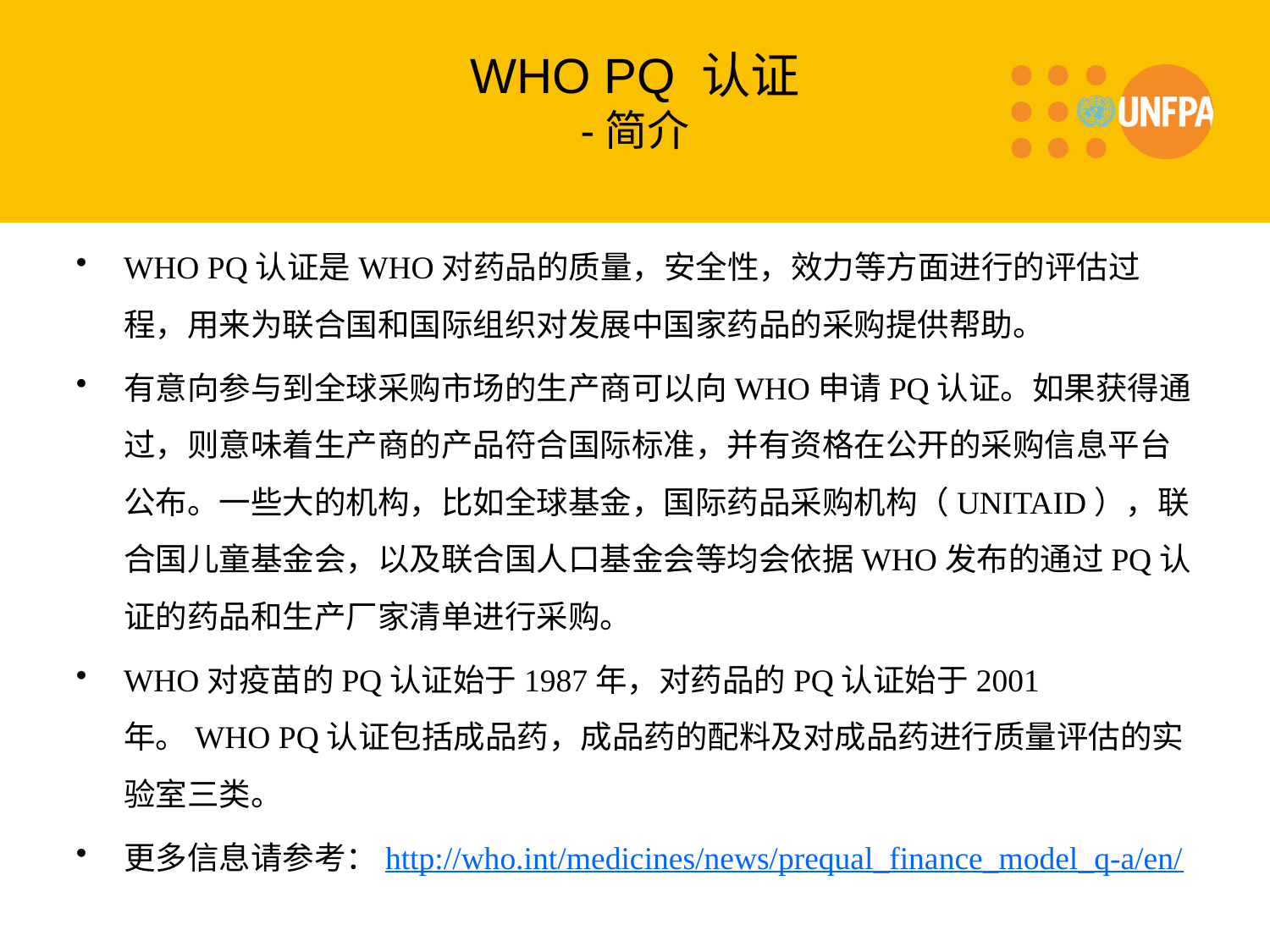

# WHO PQ 认证 -简介
WHO PQ认证是WHO对药品的质量，安全性，效力等方面进行的评估过程，用来为联合国和国际组织对发展中国家药品的采购提供帮助。
有意向参与到全球采购市场的生产商可以向WHO申请PQ认证。如果获得通过，则意味着生产商的产品符合国际标准，并有资格在公开的采购信息平台公布。一些大的机构，比如全球基金，国际药品采购机构（UNITAID），联合国儿童基金会，以及联合国人口基金会等均会依据WHO发布的通过PQ认证的药品和生产厂家清单进行采购。
WHO对疫苗的PQ认证始于1987年，对药品的PQ认证始于2001年。WHO PQ认证包括成品药，成品药的配料及对成品药进行质量评估的实验室三类。
更多信息请参考：http://who.int/medicines/news/prequal_finance_model_q-a/en/